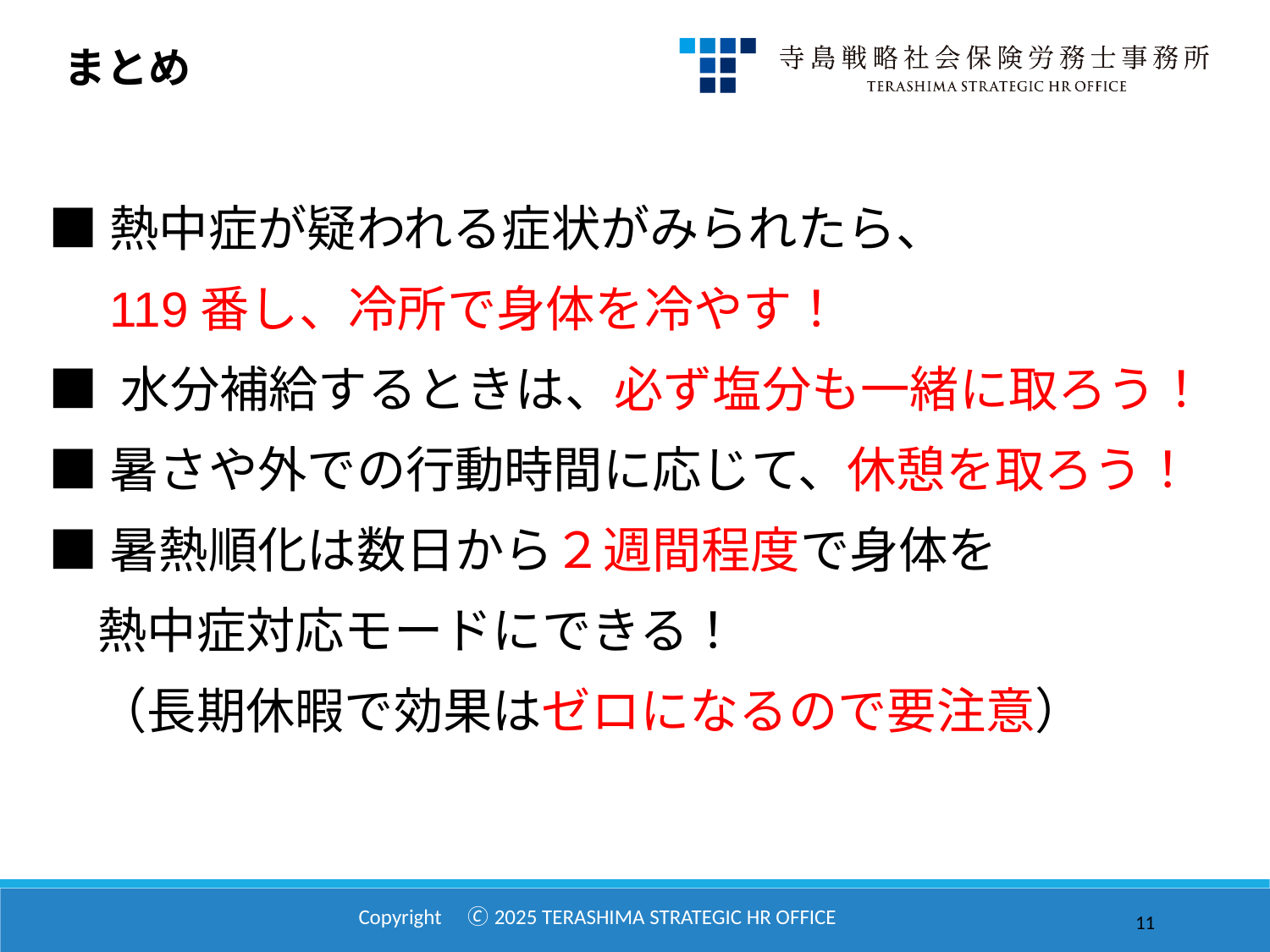

まとめ

■熱中症が疑われる症状がみられたら、
　119番し、冷所で身体を冷やす！
■ 水分補給するときは、必ず塩分も一緒に取ろう！
■暑さや外での行動時間に応じて、休憩を取ろう！
■暑熱順化は数日から２週間程度で⾝体を
　熱中症対応モードにできる！
　（⻑期休暇で効果はゼロになるので要注意）
11